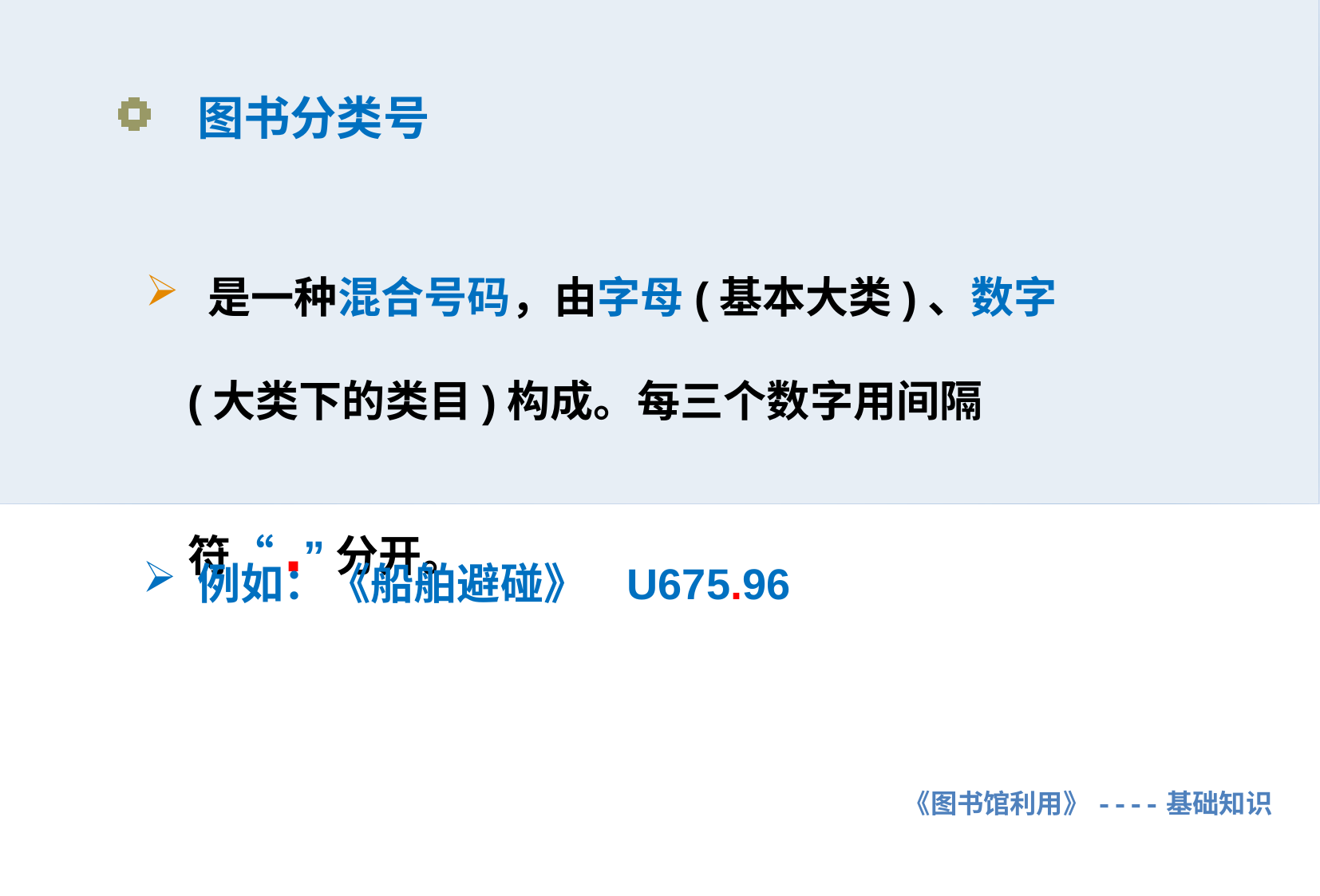

# 图书分类号
 是一种混合号码，由字母(基本大类)、数字(大类下的类目)构成。每三个数字用间隔符“.”分开。
 例如：《船舶避碰》   U675.96
《图书馆利用》----基础知识